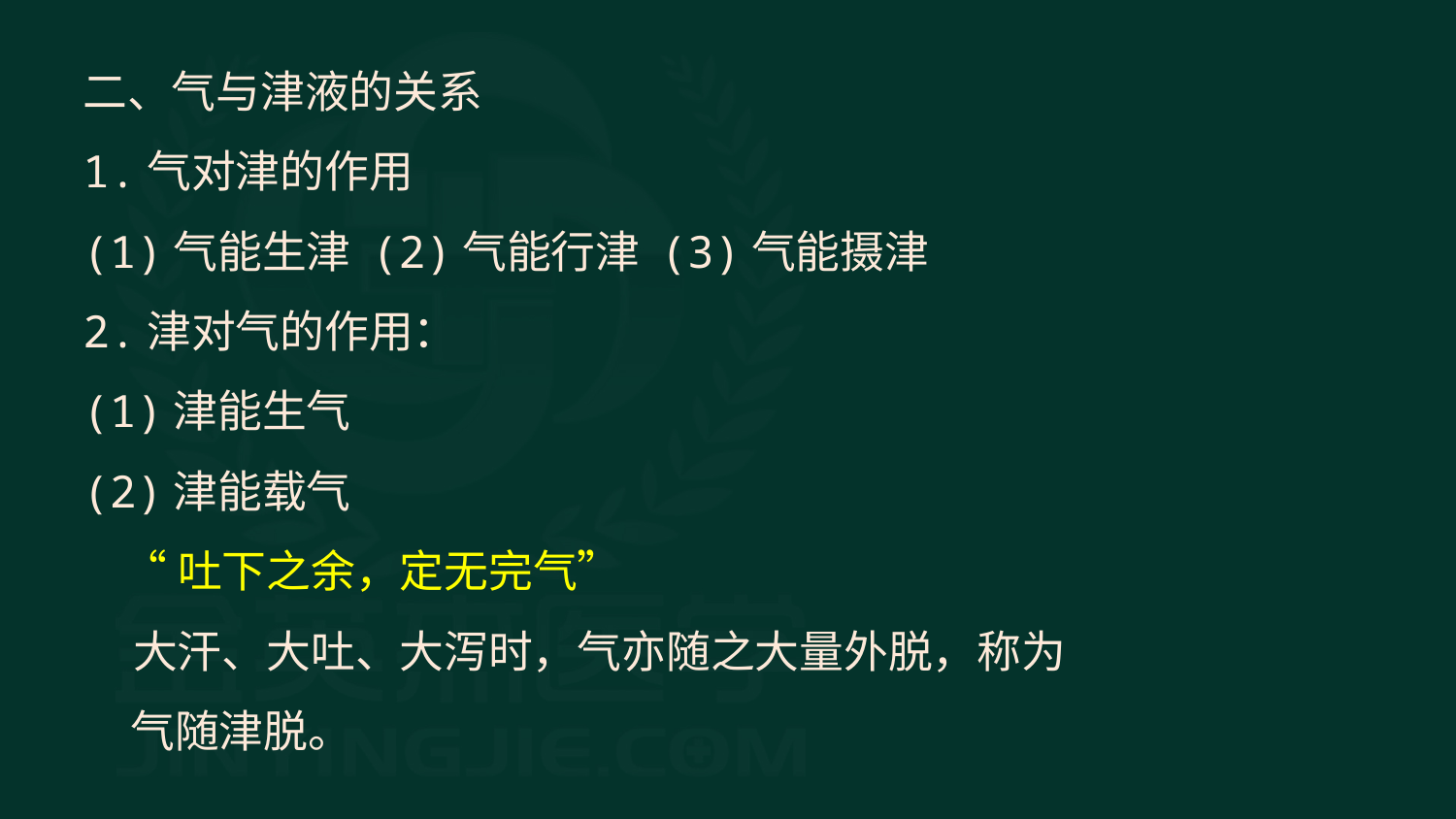

二、气与津液的关系
1.气对津的作用
(1)气能生津 (2)气能行津 (3)气能摄津
2.津对气的作用：
(1)津能生气
(2)津能载气
    “吐下之余，定无完气”
    大汗、大吐、大泻时，气亦随之大量外脱，称为气随津脱。